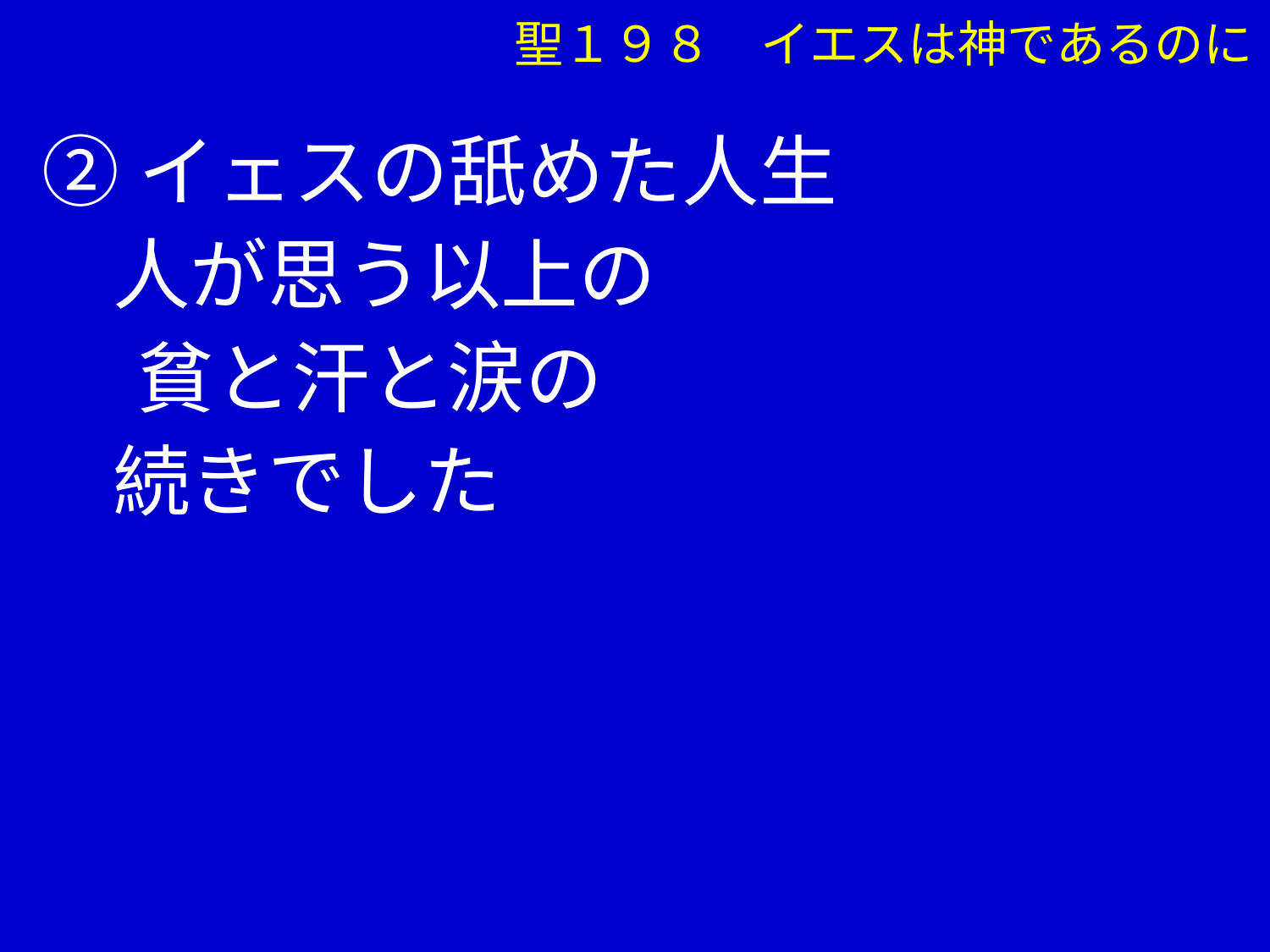

聖１９８　イエスは神であるのに
②イェスの舐めた人生
   人が思う以上の
　 貧と汗と涙の
   続きでした